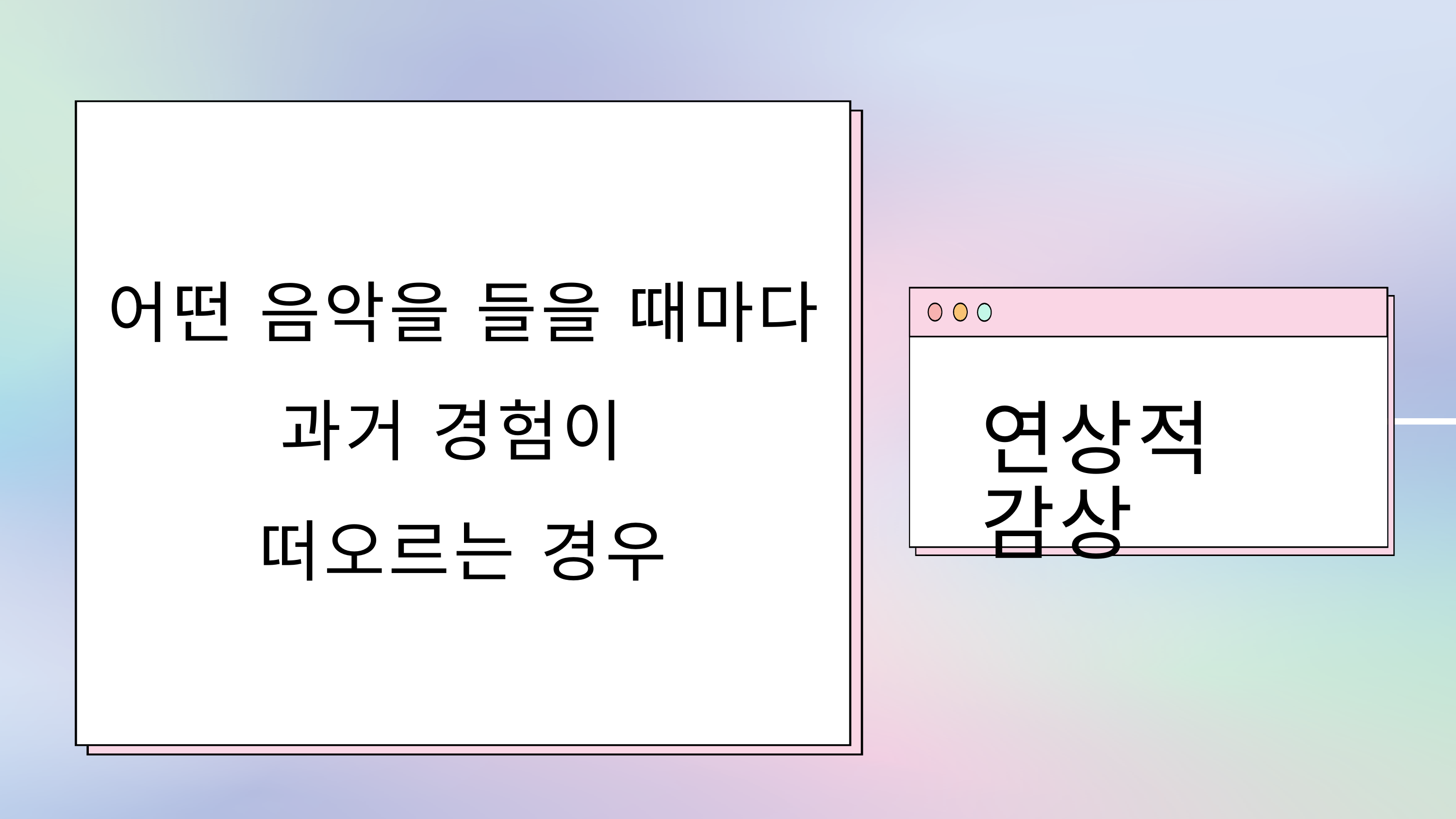

어떤 음악을 들을 때마다

연상적 감상
과거 경험이
떠오르는 경우